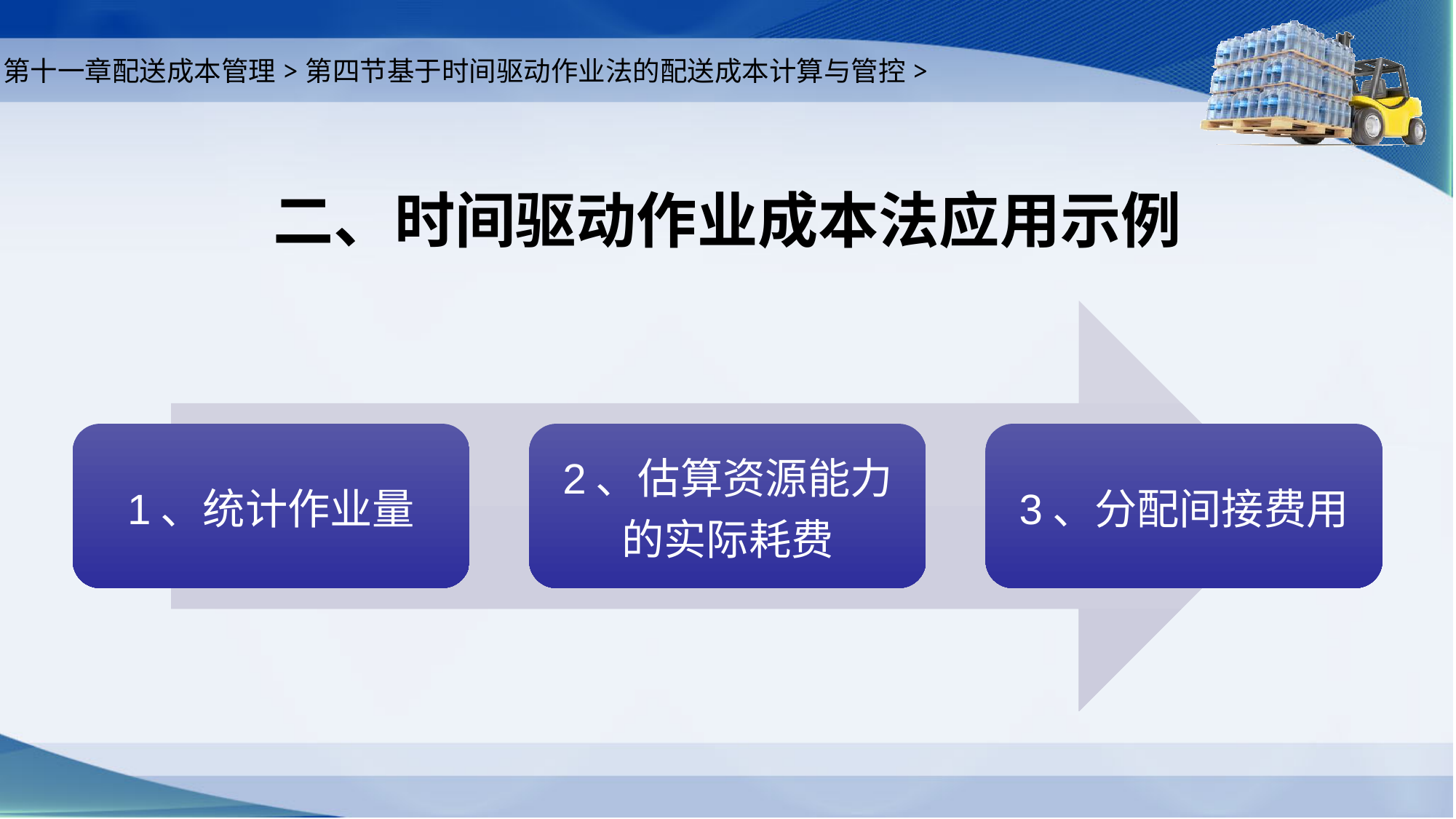

第十一章配送成本管理>第四节基于时间驱动作业法的配送成本计算与管控>
# 二、时间驱动作业成本法应用示例
1、统计作业量
2、估算资源能力的实际耗费
3、分配间接费用